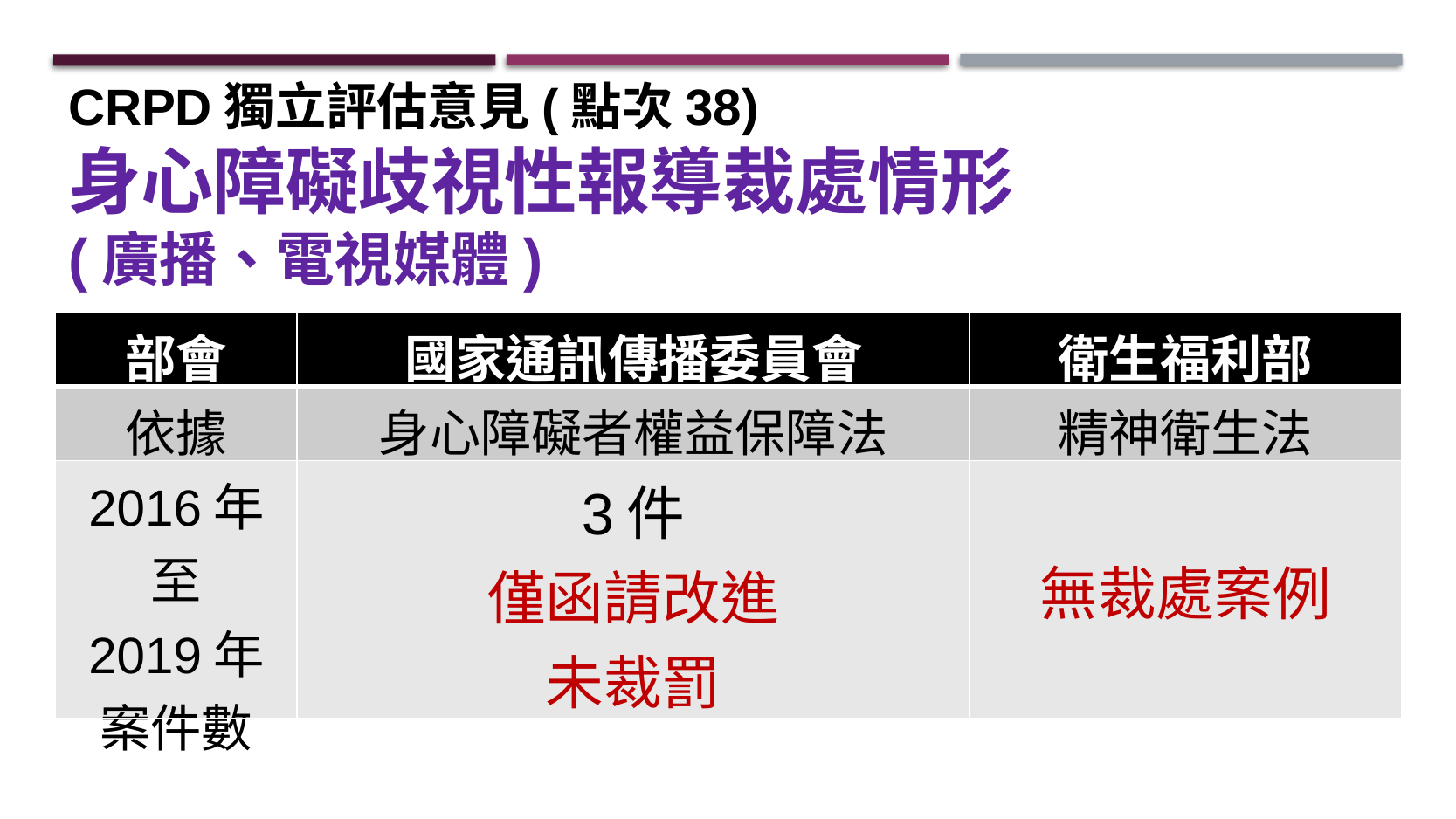

CRPD獨立評估意見(點次38)
身心障礙歧視性報導裁處情形
(廣播、電視媒體)
| 部會 | 國家通訊傳播委員會 | 衛生福利部 |
| --- | --- | --- |
| 依據 | 身心障礙者權益保障法 | 精神衛生法 |
| 2016年 至 2019年 案件數 | 3件 僅函請改進 未裁罰 | 無裁處案例 |